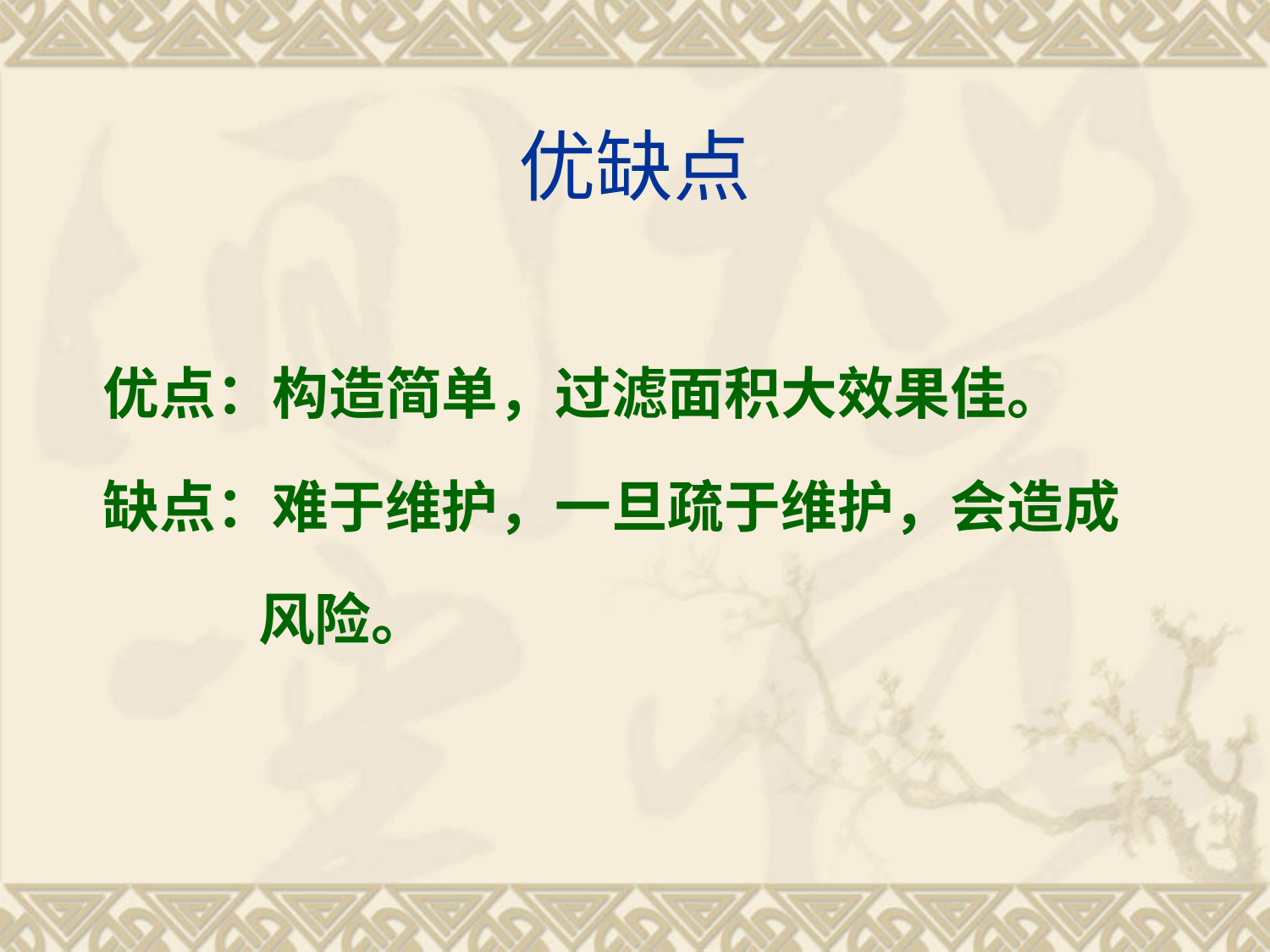

# 优缺点
优点：构造简单，过滤面积大效果佳。
缺点：难于维护，一旦疏于维护，会造成
           风险。